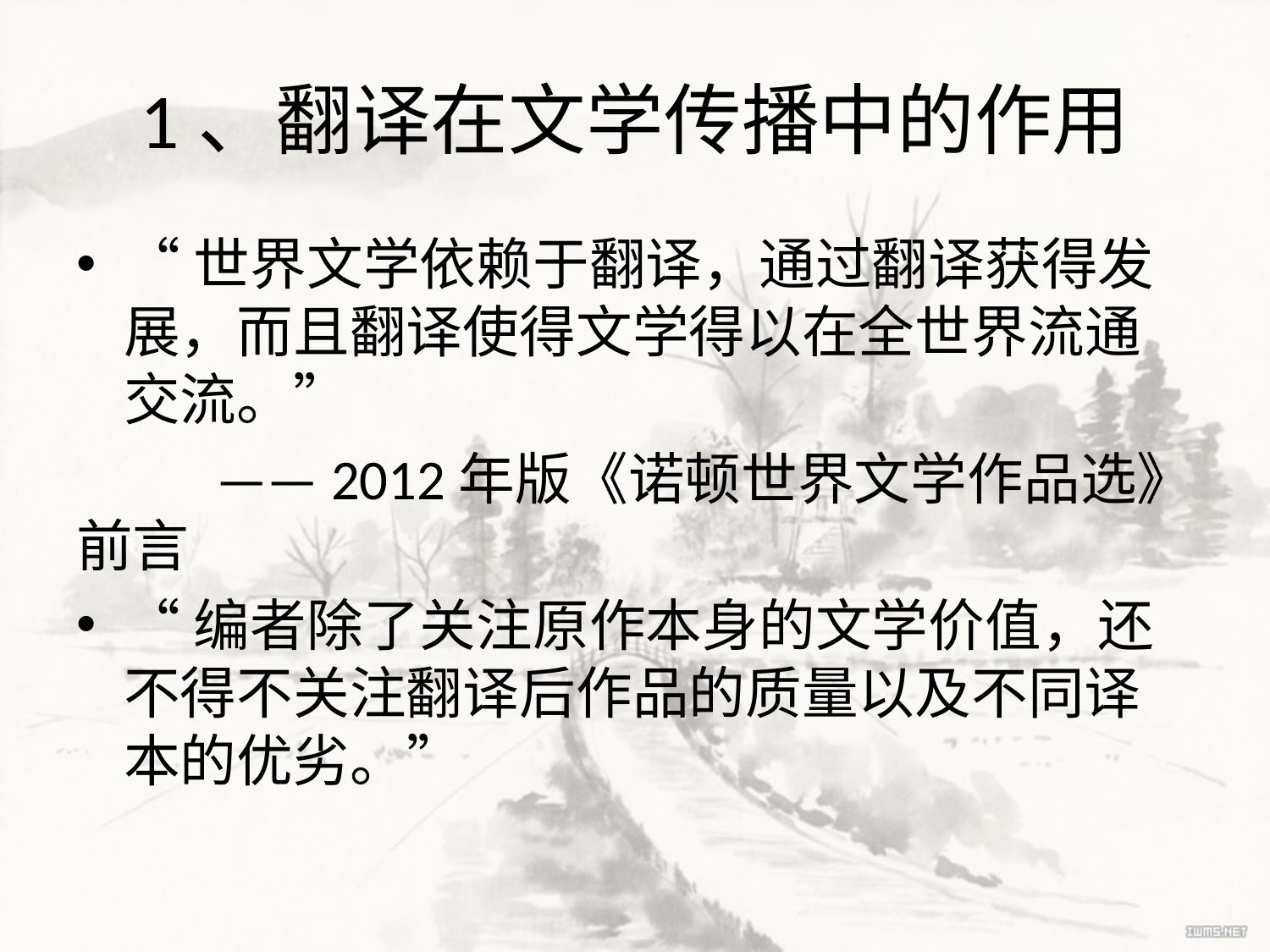

# 1、翻译在文学传播中的作用
“世界文学依赖于翻译，通过翻译获得发展，而且翻译使得文学得以在全世界流通交流。”
           —— 2012年版《诺顿世界文学作品选》前言
“编者除了关注原作本身的文学价值，还不得不关注翻译后作品的质量以及不同译本的优劣。”